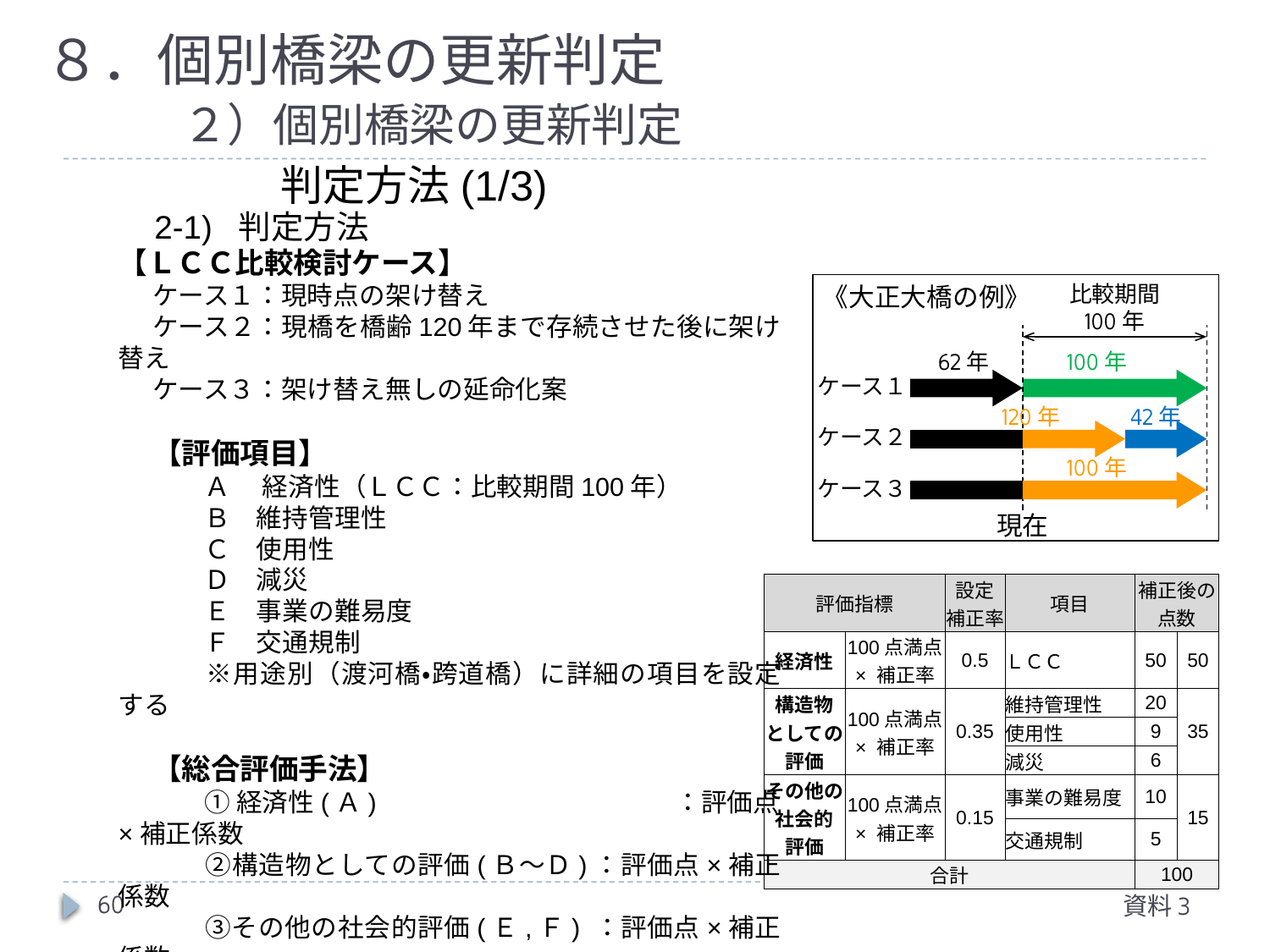

８．個別橋梁の更新判定
　　２）個別橋梁の更新判定
判定方法(1/3)
2-1)  判定方法
【ＬＣＣ比較検討ケース】
ケース１：現時点の架け替え
ケース２：現橋を橋齢120年まで存続させた後に架け替え
ケース３：架け替え無しの延命化案

【評価項目】
　　Ａ 　経済性（ＬＣＣ：比較期間100年）
　　Ｂ　維持管理性
　　Ｃ　使用性
　　Ｄ　減災
　　Ｅ　事業の難易度
　　Ｆ　交通規制
　　※用途別（渡河橋・跨道橋）に詳細の項目を設定する

【総合評価手法】
　　① 経済性(Ａ)　　　　　　　　　　　 ：評価点×補正係数
　　②構造物としての評価(Ｂ～Ｄ)：評価点×補正係数
　　③その他の社会的評価(Ｅ,Ｆ) ：評価点×補正係数
　　3項目の合計点より、優位性を判定する。

比較期間
100年
《大正大橋の例》
62年
100年

ケース１
120年
42年

ケース２
100年

ケース３
現在
| 評価指標 |  | 設定 補正率 | 項目 | 補正後の 点数 |  |
| --- | --- | --- | --- | --- | --- |
| 経済性 | 100点満点 × 補正率 | 0.5 | ＬＣＣ | 50 | 50 |
| 構造物 としての評価 | 100点満点 × 補正率 | 0.35 | 維持管理性 | 20 | 35 |
|  |  |  | 使用性 | 9 |  |
|  |  |  | 減災 | 6 |  |
| その他の 社会的 評価 | 100点満点 × 補正率 | 0.15 | 事業の難易度 | 10 | 15 |
|  |  |  | 交通規制 | 5 |  |
| 合計 |  |  |  | 100 |  |
60
資料3